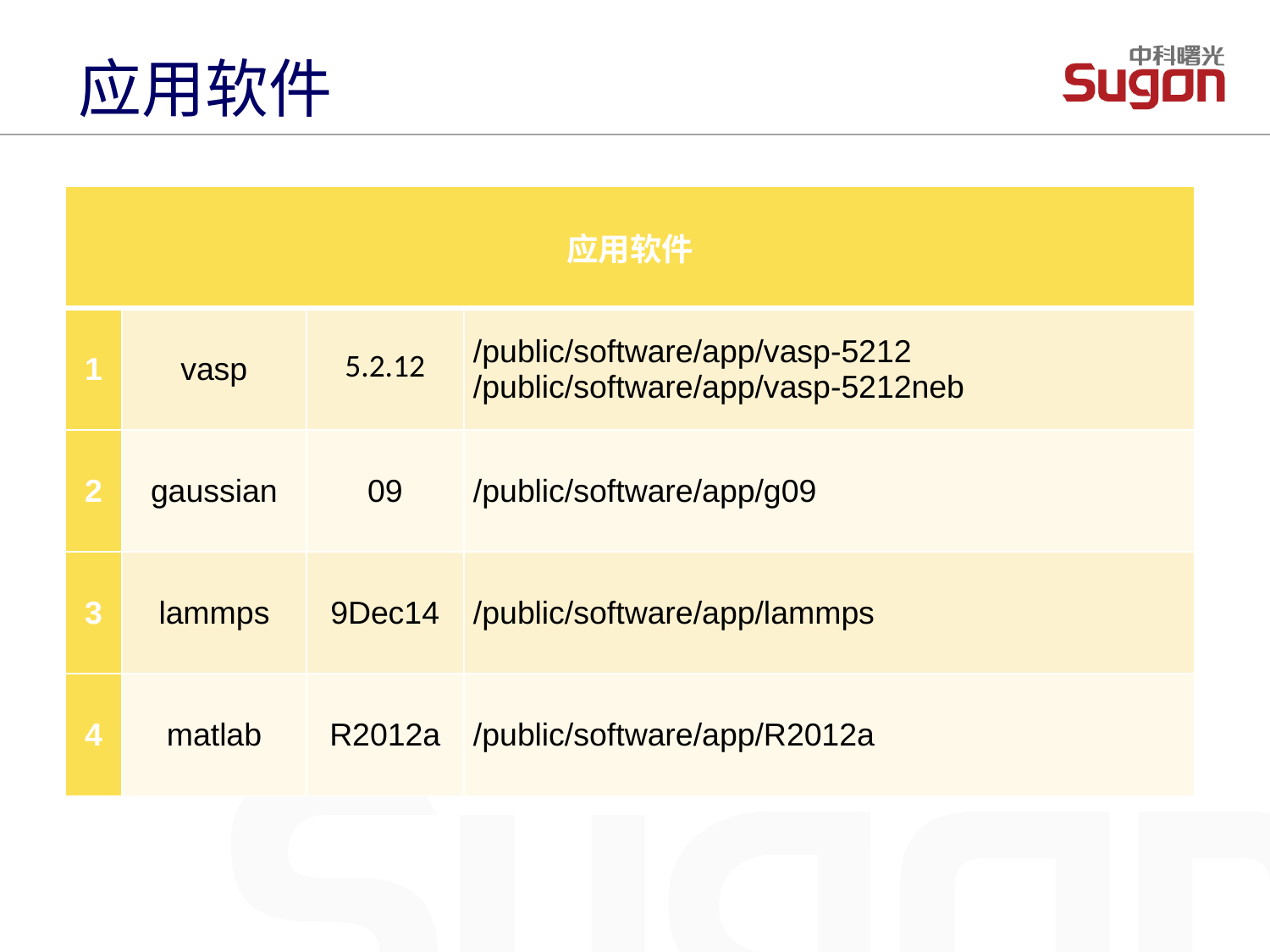

应用软件
| 应用软件 |  |  |  |
| --- | --- | --- | --- |
| 1 | vasp | 5.2.12 | /public/software/app/vasp-5212 /public/software/app/vasp-5212neb |
| 2 | gaussian | 09 | /public/software/app/g09 |
| 3 | lammps | 9Dec14 | /public/software/app/lammps |
| 4 | matlab | R2012a | /public/software/app/R2012a |